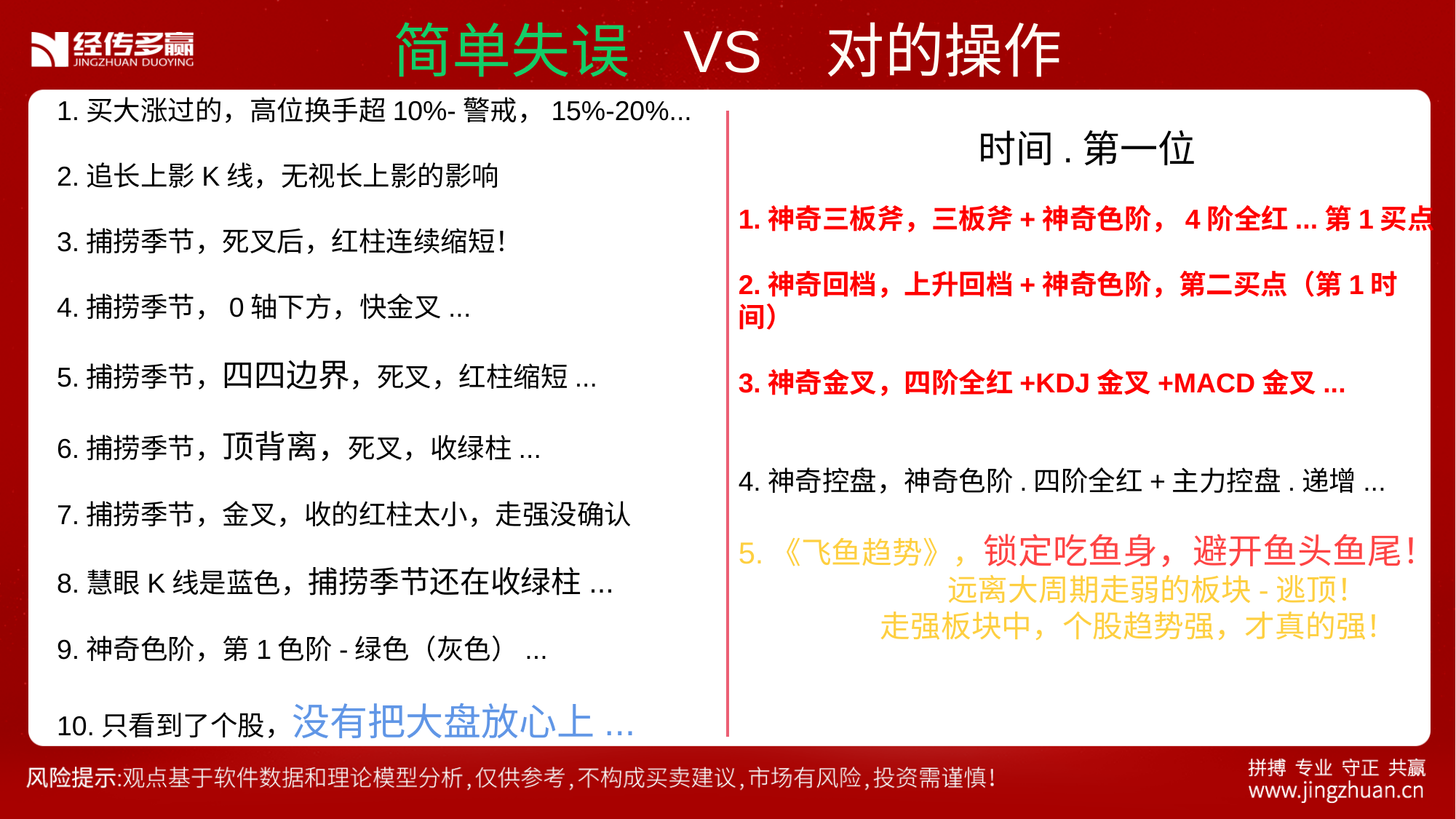

简单失误   VS   对的操作
1.买大涨过的，高位换手超10%-警戒，15%-20%...

2.追长上影K线，无视长上影的影响

3.捕捞季节，死叉后，红柱连续缩短！

4.捕捞季节，0轴下方，快金叉...

5.捕捞季节，四四边界，死叉，红柱缩短...

6.捕捞季节，顶背离，死叉，收绿柱...

7.捕捞季节，金叉，收的红柱太小，走强没确认

8.慧眼K线是蓝色，捕捞季节还在收绿柱...

9.神奇色阶，第1色阶-绿色（灰色）...

10.只看到了个股，没有把大盘放心上...

时间.第一位

1.神奇三板斧，三板斧+神奇色阶，4阶全红...第1买点

2.神奇回档，上升回档+神奇色阶，第二买点（第1时间）

3.神奇金叉，四阶全红+KDJ金叉+MACD金叉...

4.神奇控盘，神奇色阶.四阶全红+主力控盘.递增...

5.《飞鱼趋势》，锁定吃鱼身，避开鱼头鱼尾！
                              远离大周期走弱的板块-逃顶！
                    走强板块中，个股趋势强，才真的强！